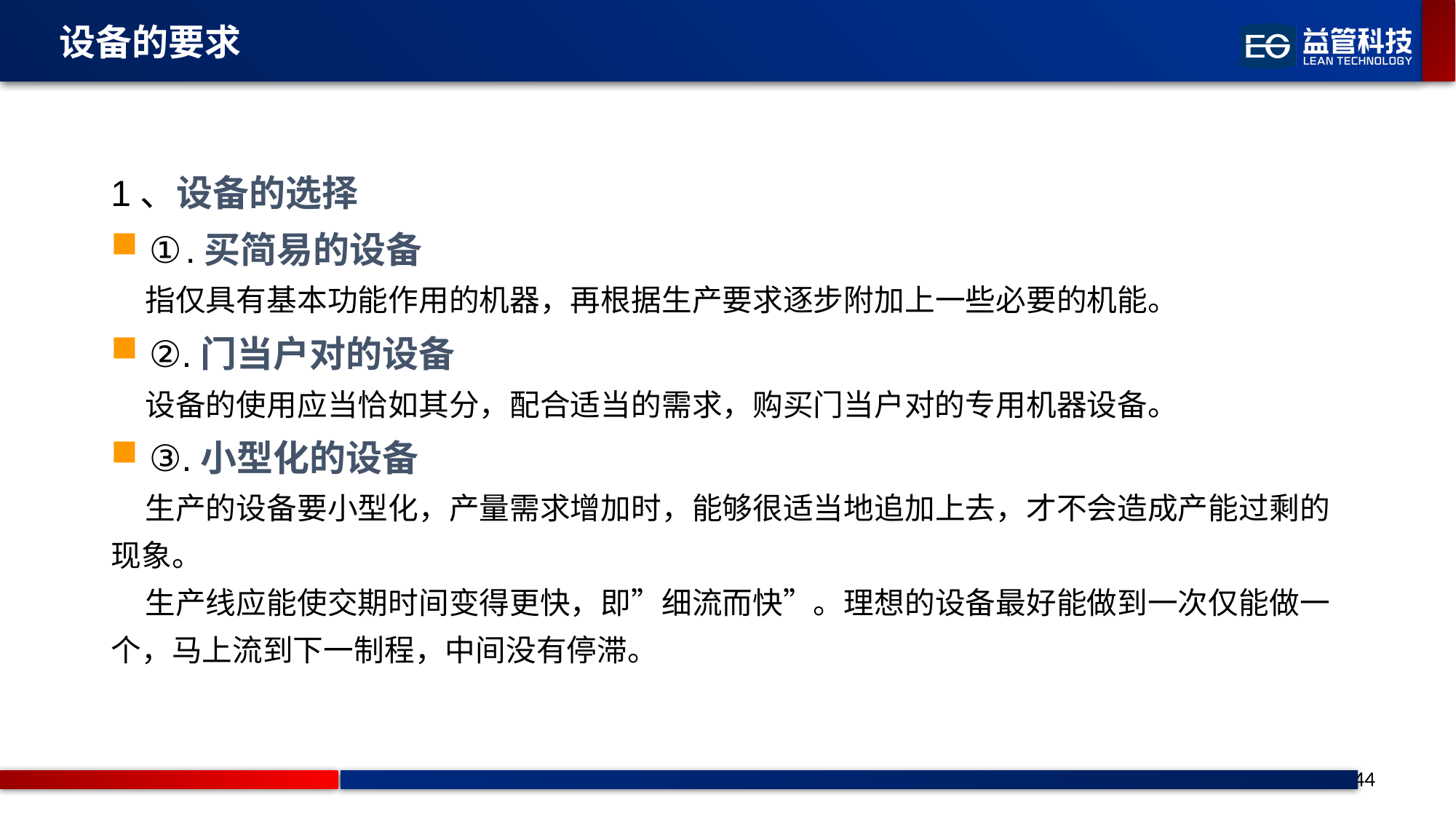

设备的要求
1、设备的选择
 ①.买简易的设备
    指仅具有基本功能作用的机器，再根据生产要求逐步附加上一些必要的机能。
 ②.门当户对的设备
    设备的使用应当恰如其分，配合适当的需求，购买门当户对的专用机器设备。
 ③.小型化的设备
    生产的设备要小型化，产量需求增加时，能够很适当地追加上去，才不会造成产能过剩的现象。
    生产线应能使交期时间变得更快，即”细流而快”。理想的设备最好能做到一次仅能做一个，马上流到下一制程，中间没有停滞。